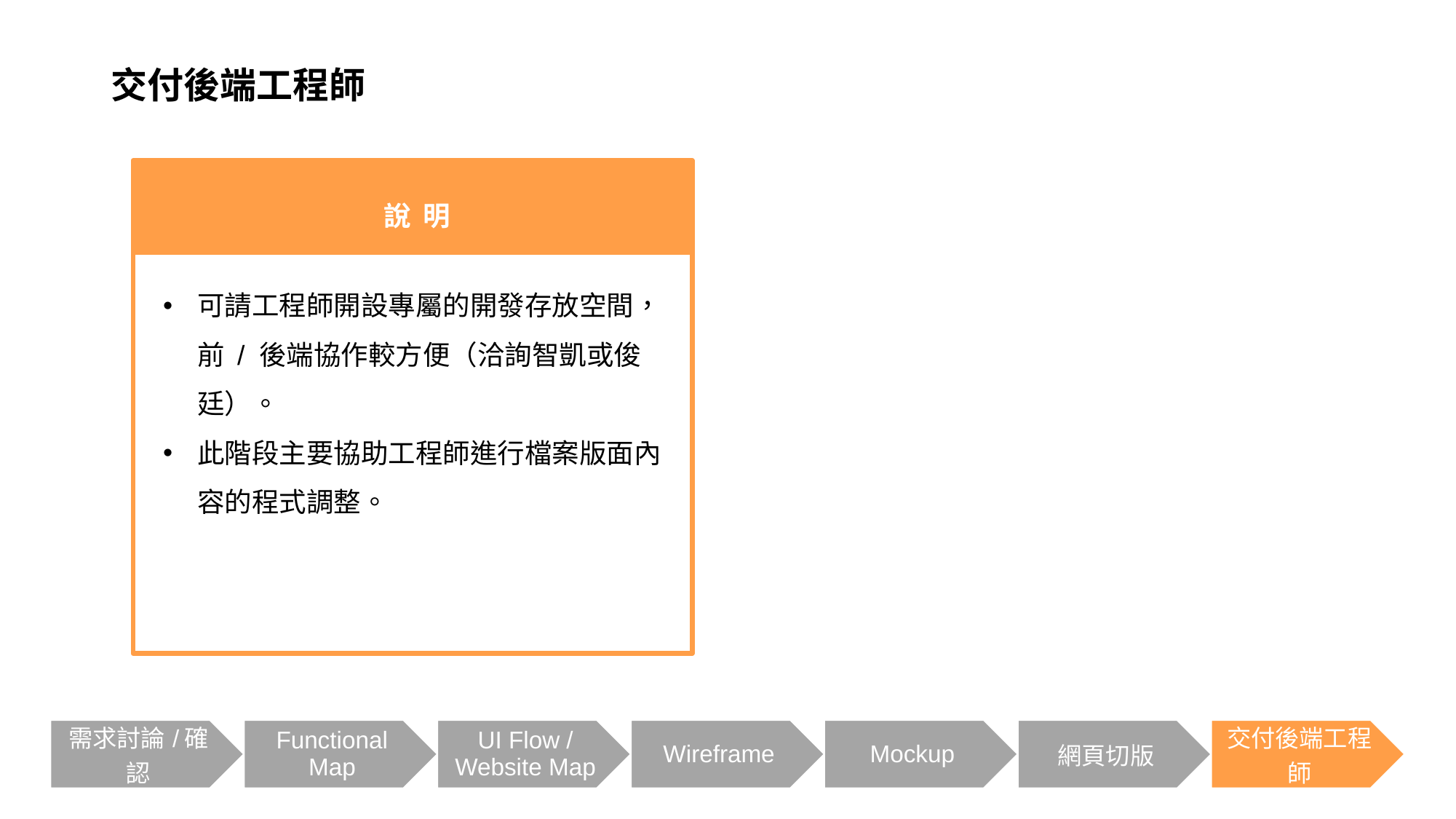

交付後端工程師
說  明
可請工程師開設專屬的開發存放空間，前 / 後端協作較方便（洽詢智凱或俊廷）。
此階段主要協助工程師進行檔案版面內容的程式調整。
需求討論/確認
Functional Map
交付後端工程師
UI Flow / Website Map
Wireframe
Mockup
網頁切版